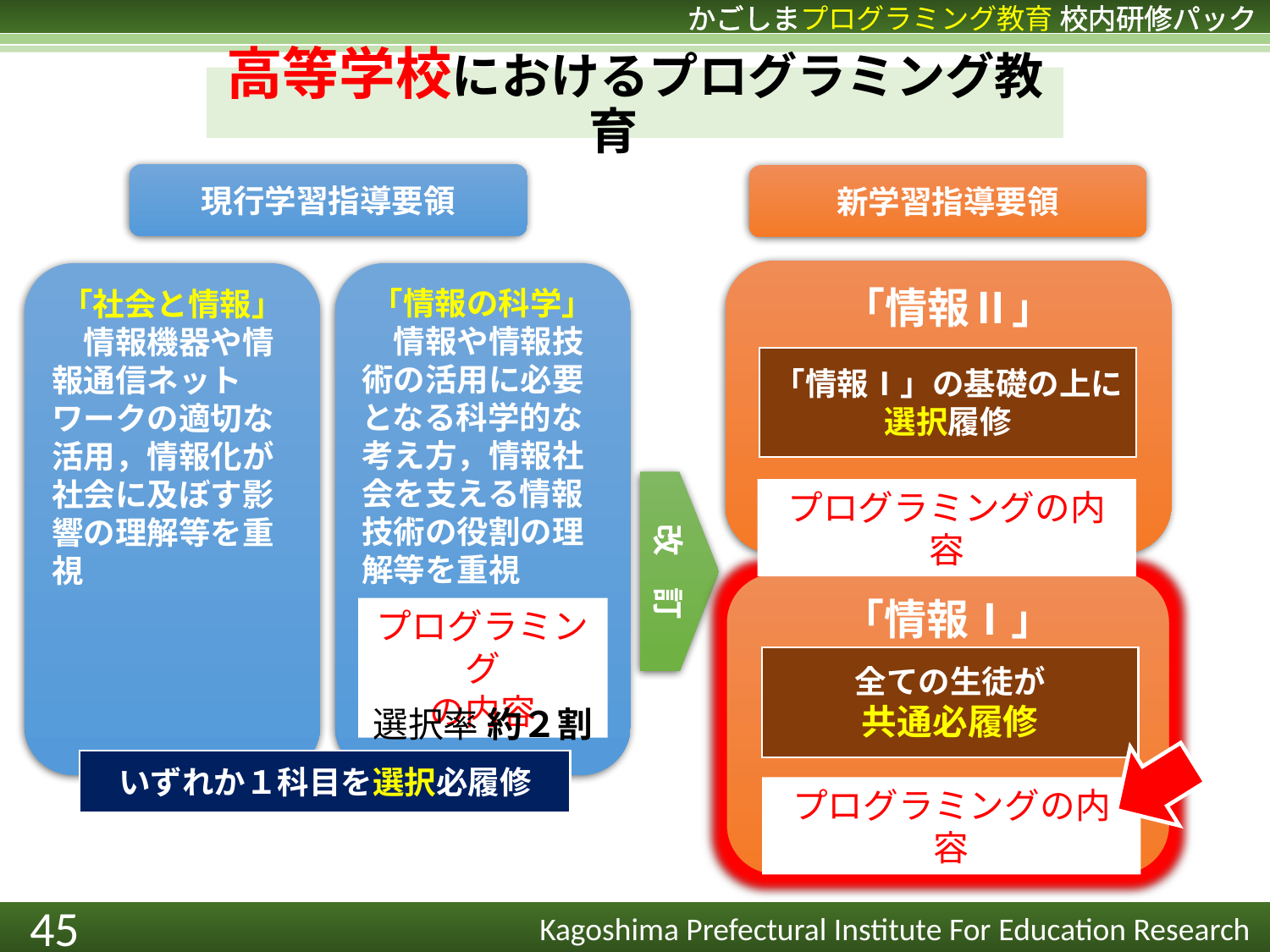

高等学校におけるプログラミング教育
現行学習指導要領
新学習指導要領
「情報Ⅱ」
「情報の科学」
　情報や情報技術の活用に必要となる科学的な考え方，情報社会を支える情報技術の役割の理解等を重視
「社会と情報」
　情報機器や情報通信ネットワークの適切な活用，情報化が社会に及ぼす影響の理解等を重視
「情報Ⅰ」の基礎の上に
選択履修
改　訂
プログラミングの内容
「情報Ⅰ」
プログラミング
の内容
全ての生徒が
共通必履修
選択率 約２割

いずれか１科目を選択必履修
プログラミングの内容
45